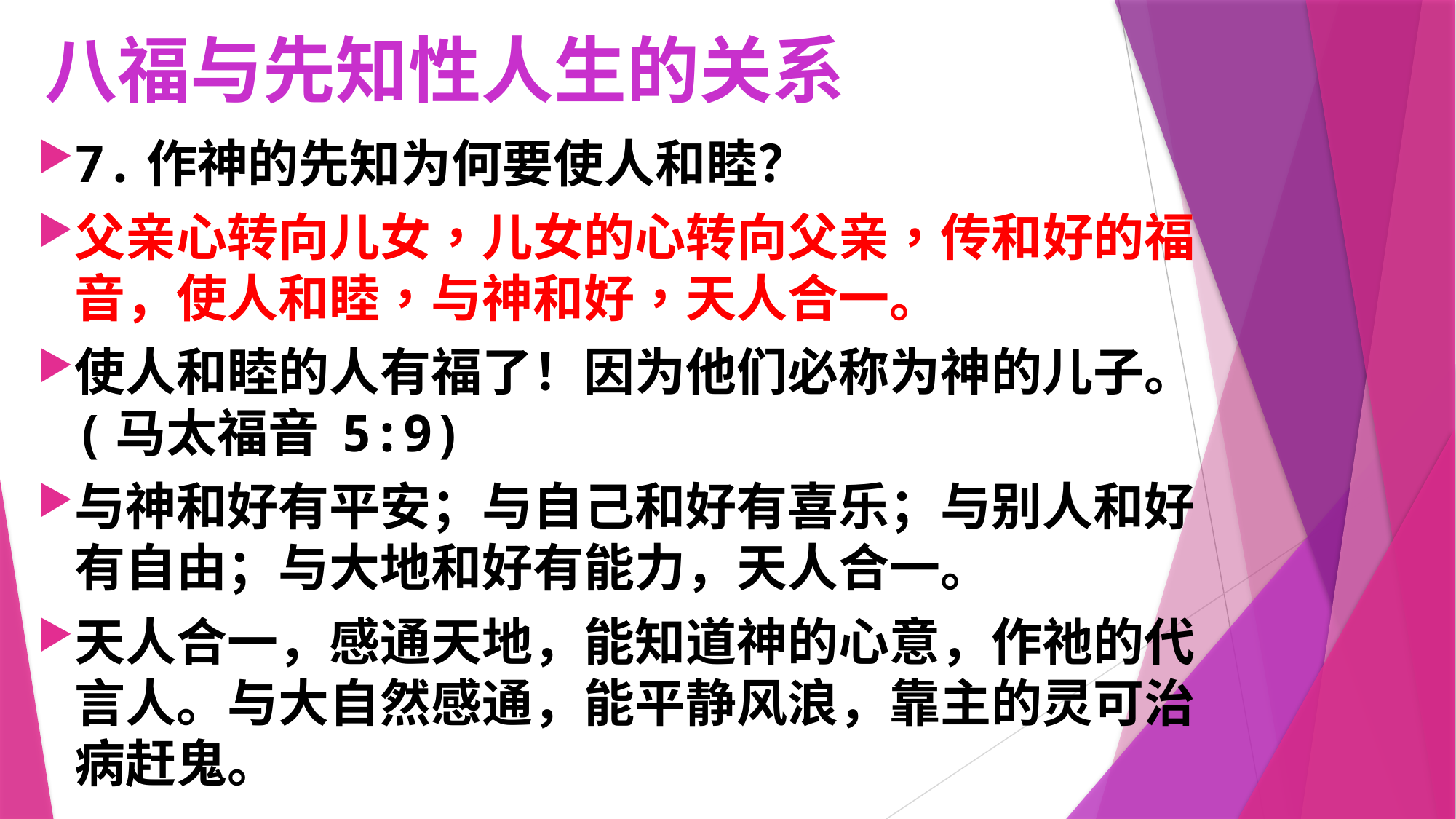

# 八福与先知性人生的关系
7.作神的先知为何要使人和睦？
父亲心转向儿女，儿女的心转向父亲，传和好的福音，使人和睦，与神和好，天人合一。
使人和睦的人有福了！因为他们必称为神的儿子。(马太福音 5:9)
与神和好有平安；与自己和好有喜乐；与别人和好有自由；与大地和好有能力，天人合一。
天人合一，感通天地，能知道神的心意，作祂的代言人。与大自然感通，能平静风浪，靠主的灵可治病赶鬼。